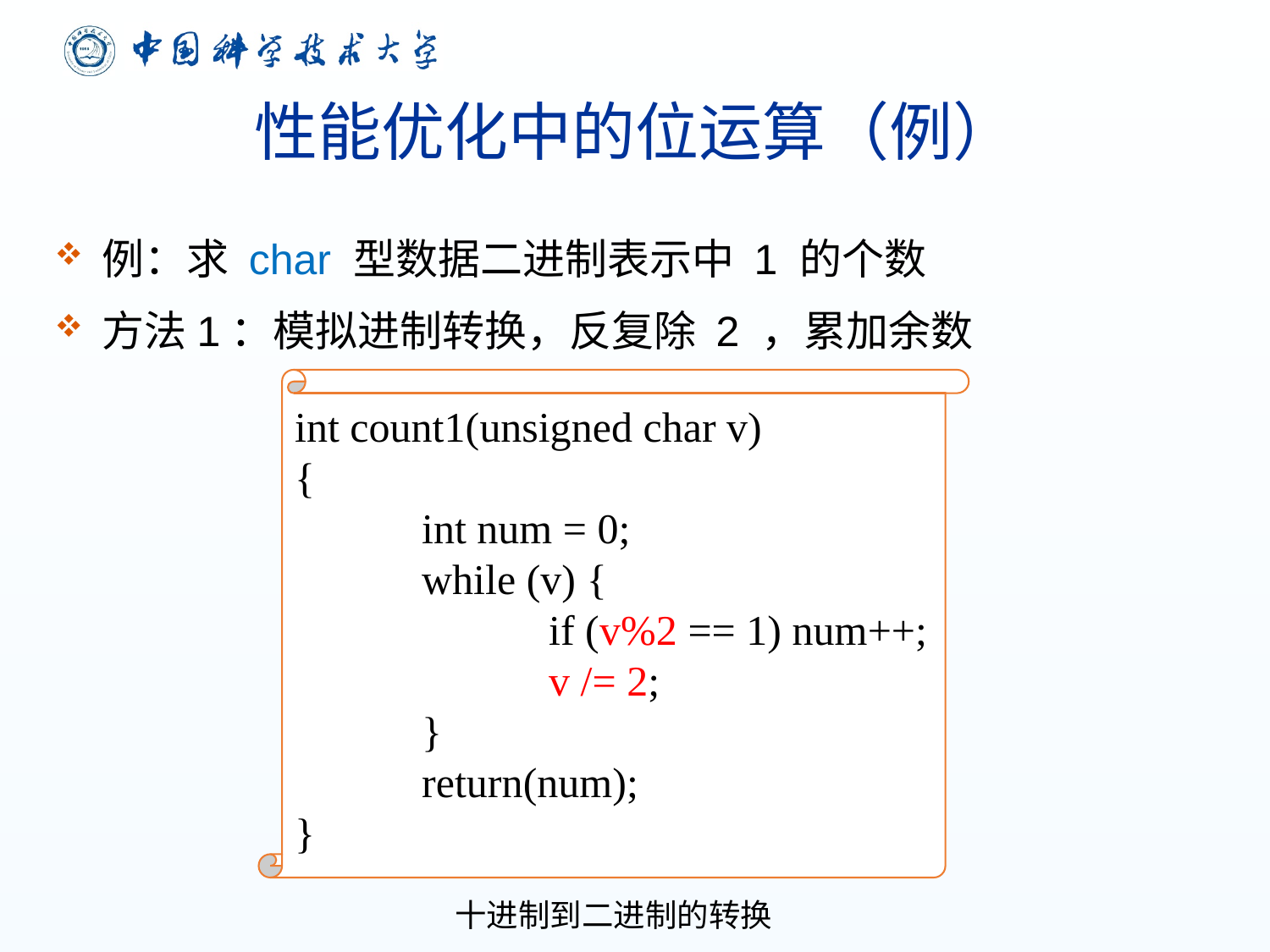

# 性能优化中的位运算（例）
例：求 char 型数据二进制表示中 1 的个数
方法1：模拟进制转换，反复除 2 ，累加余数

int count1(unsigned char v)
{
	int num = 0;
	while (v) {
		if (v%2 == 1) num++;
		v /= 2;
	}
	return(num);
}
十进制到二进制的转换